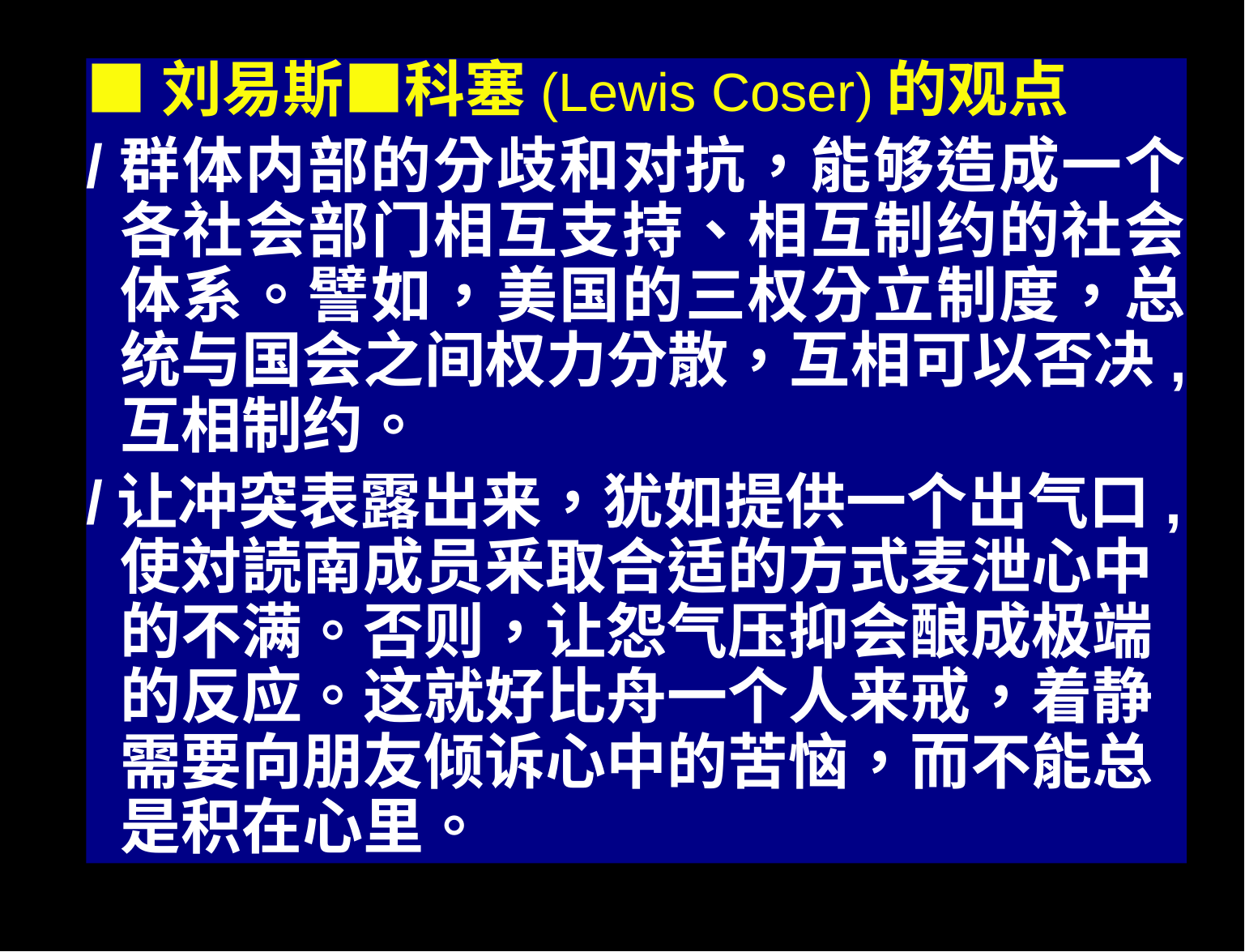

■刘易斯■科塞(Lewis Coser)的观点
/群体内部的分歧和对抗，能够造成一个 各社会部门相互支持、相互制约的社会 体系。譬如，美国的三权分立制度，总 统与国会之间权力分散，互相可以否决, 互相制约。
/让冲突表露出来，犹如提供一个出气口, 使対読南成员釆取合适的方式麦泄心中 的不满。否则，让怨气压抑会酿成极端 的反应。这就好比舟一个人来戒，着静 需要向朋友倾诉心中的苦恼，而不能总 是积在心里。